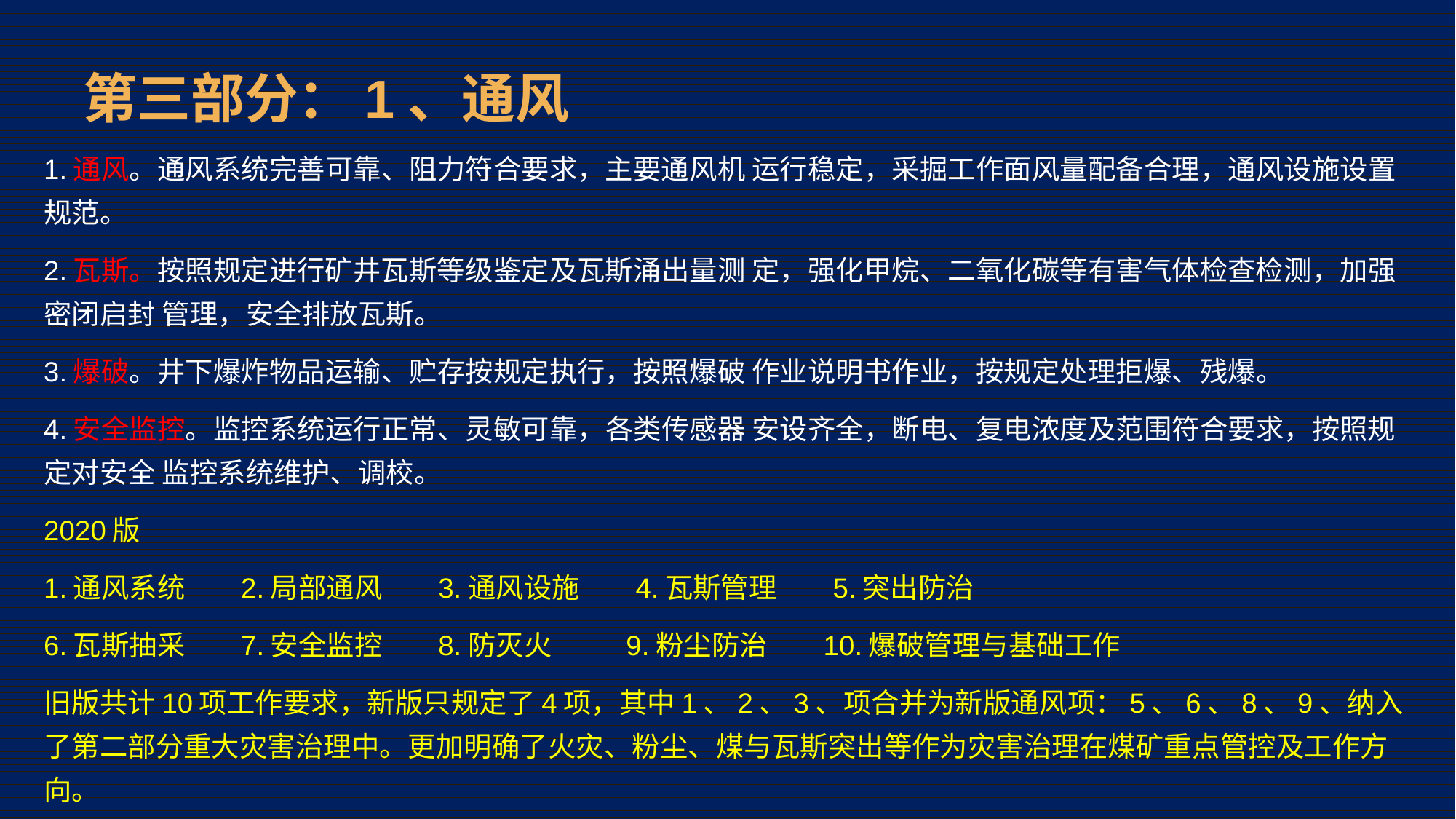

# 第三部分：1、通风
1.通风。通风系统完善可靠、阻力符合要求，主要通风机 运行稳定，采掘工作面风量配备合理，通风设施设置规范。
2.瓦斯。按照规定进行矿井瓦斯等级鉴定及瓦斯涌出量测 定，强化甲烷、二氧化碳等有害气体检查检测，加强密闭启封 管理，安全排放瓦斯。
3.爆破。井下爆炸物品运输、贮存按规定执行，按照爆破 作业说明书作业，按规定处理拒爆、残爆。
4.安全监控。监控系统运行正常、灵敏可靠，各类传感器 安设齐全，断电、复电浓度及范围符合要求，按照规定对安全 监控系统维护、调校。
2020版
1.通风系统        2.局部通风        3.通风设施        4.瓦斯管理        5.突出防治
6.瓦斯抽采        7.安全监控        8.防灭火           9.粉尘防治        10.爆破管理与基础工作
旧版共计10项工作要求，新版只规定了4项，其中1、2、3、项合并为新版通风项：5、6、8、9、纳入了第二部分重大灾害治理中。更加明确了火灾、粉尘、煤与瓦斯突出等作为灾害治理在煤矿重点管控及工作方向。